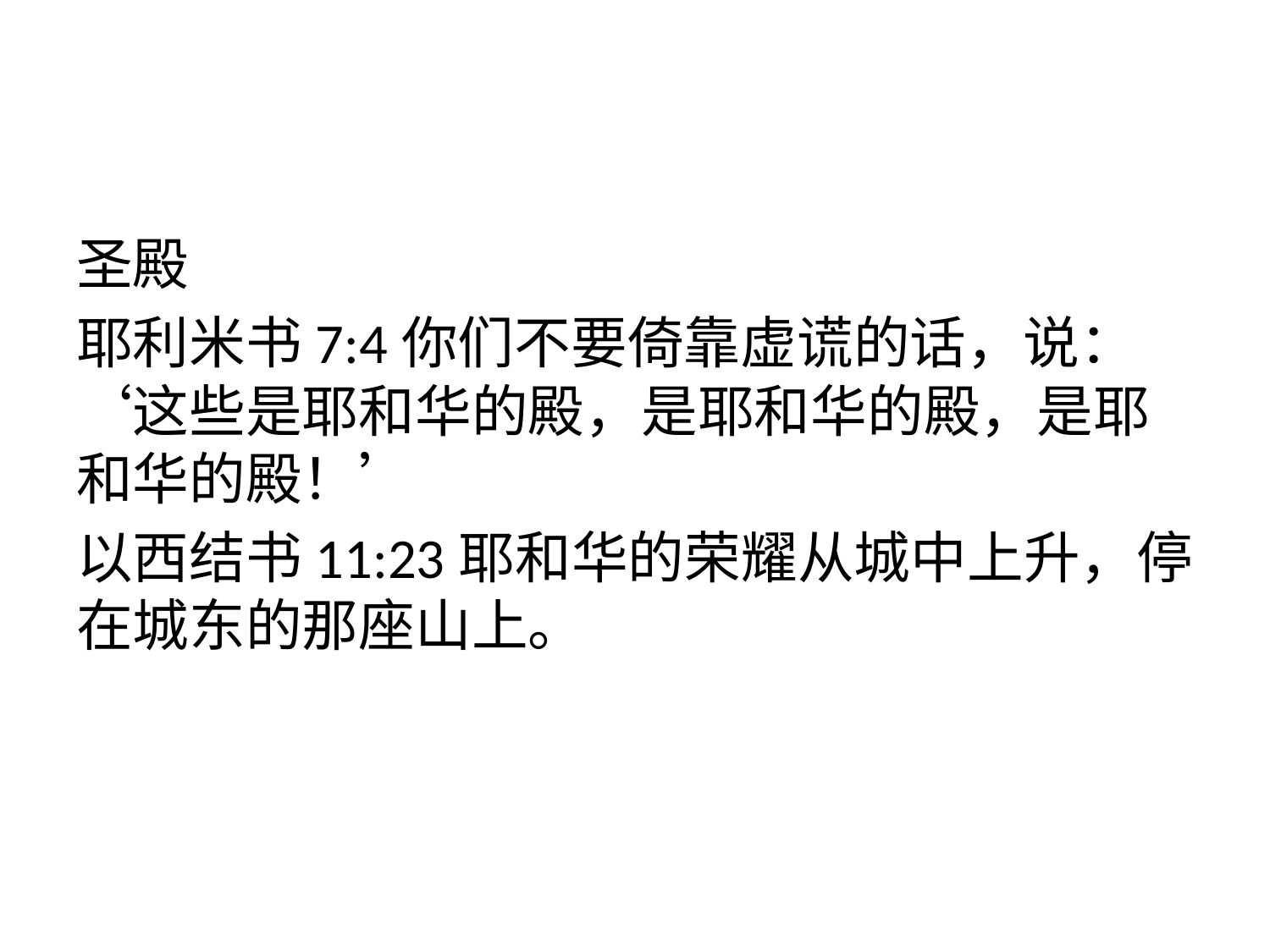

#
圣殿
耶利米书7:4你们不要倚靠虚谎的话，说：‘这些是耶和华的殿，是耶和华的殿，是耶和华的殿！’
以西结书11:23耶和华的荣耀从城中上升，停在城东的那座山上。